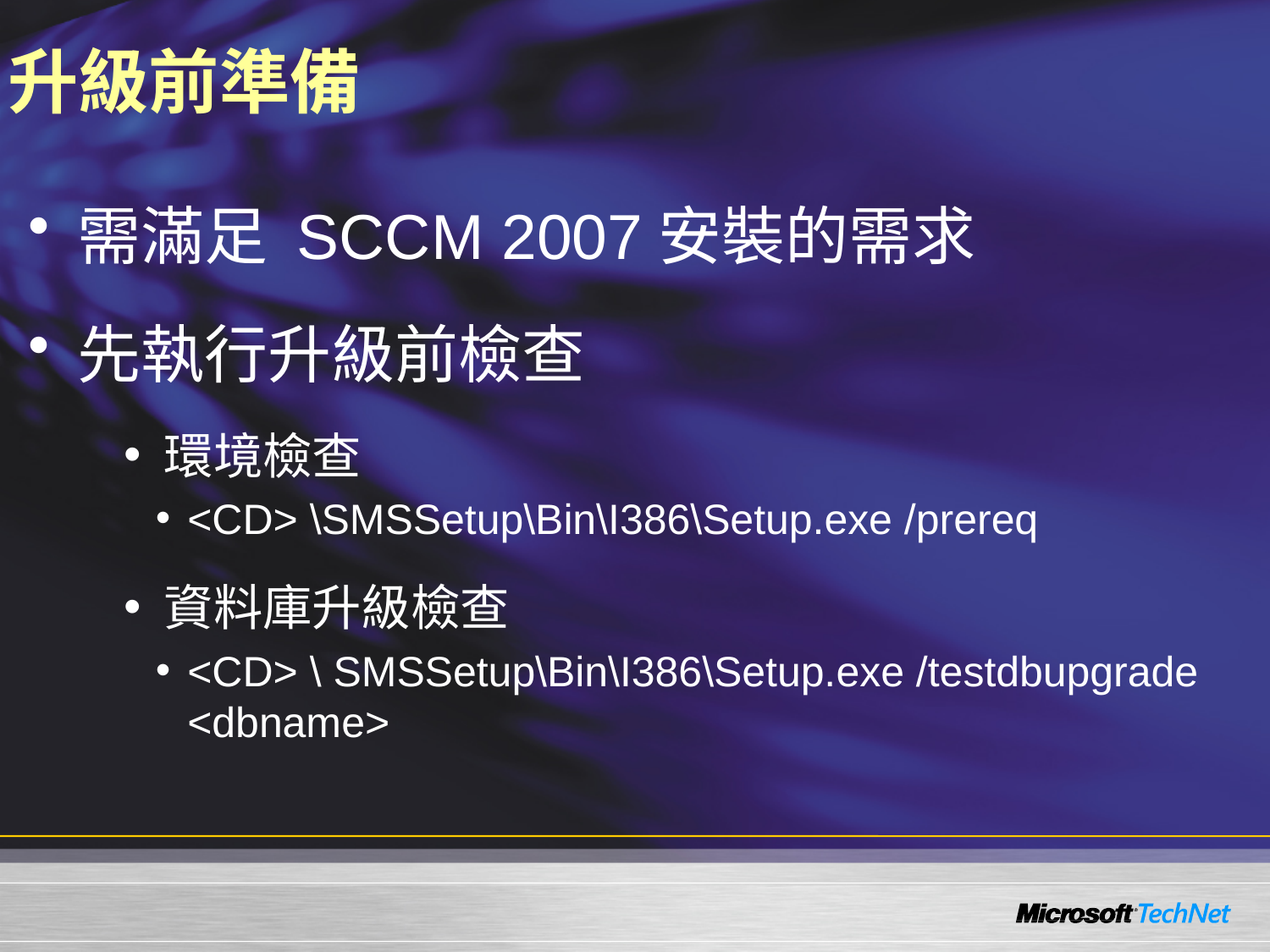

# 升級前準備
需滿足 SCCM 2007安裝的需求
先執行升級前檢查
 環境檢查
<CD> \SMSSetup\Bin\I386\Setup.exe /prereq
 資料庫升級檢查
<CD> \ SMSSetup\Bin\I386\Setup.exe /testdbupgrade <dbname>